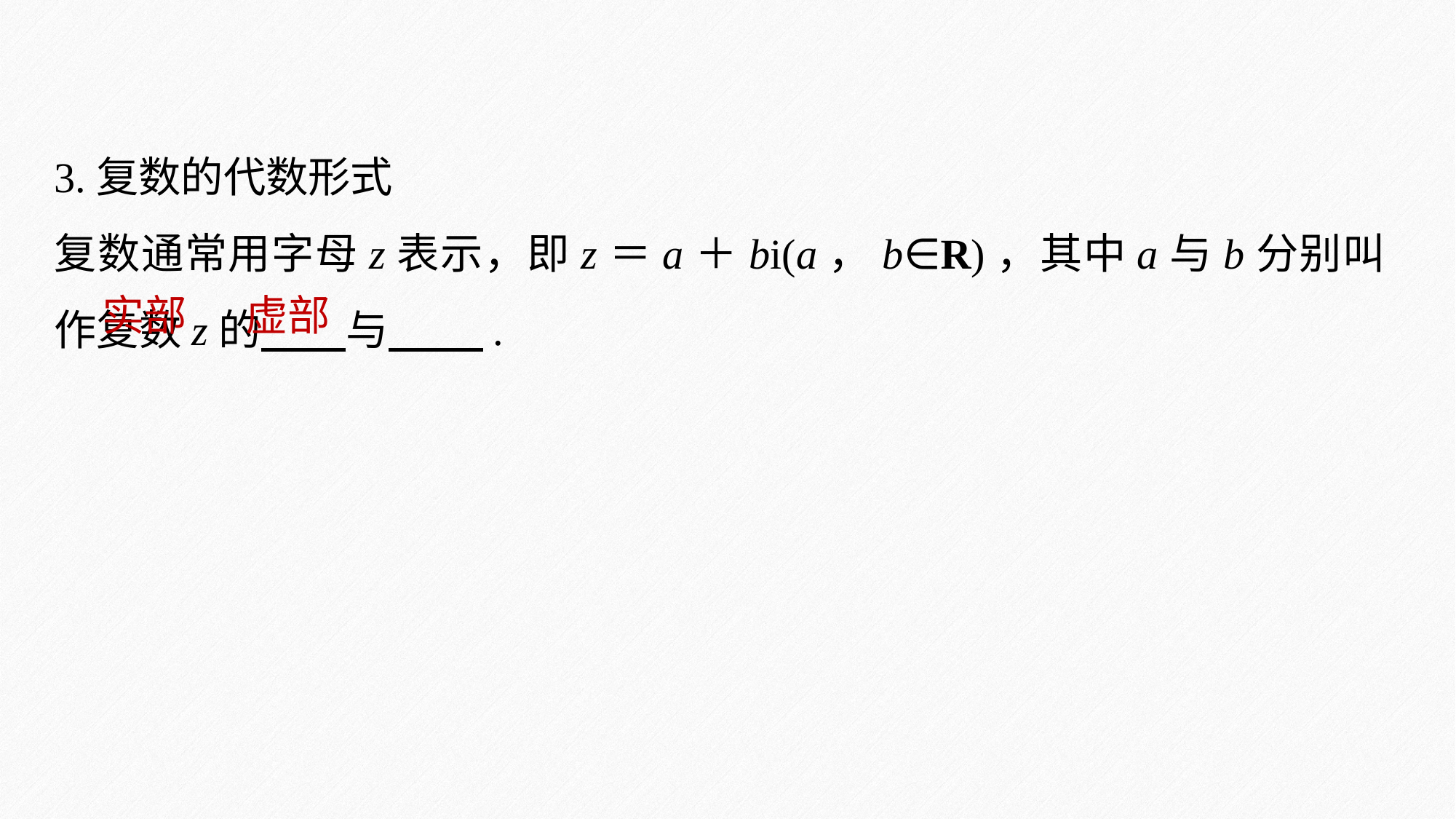

3.复数的代数形式
复数通常用字母z表示，即z＝a＋bi(a，b∈R)，其中a与b分别叫作复数z的         与          .
实部
虚部